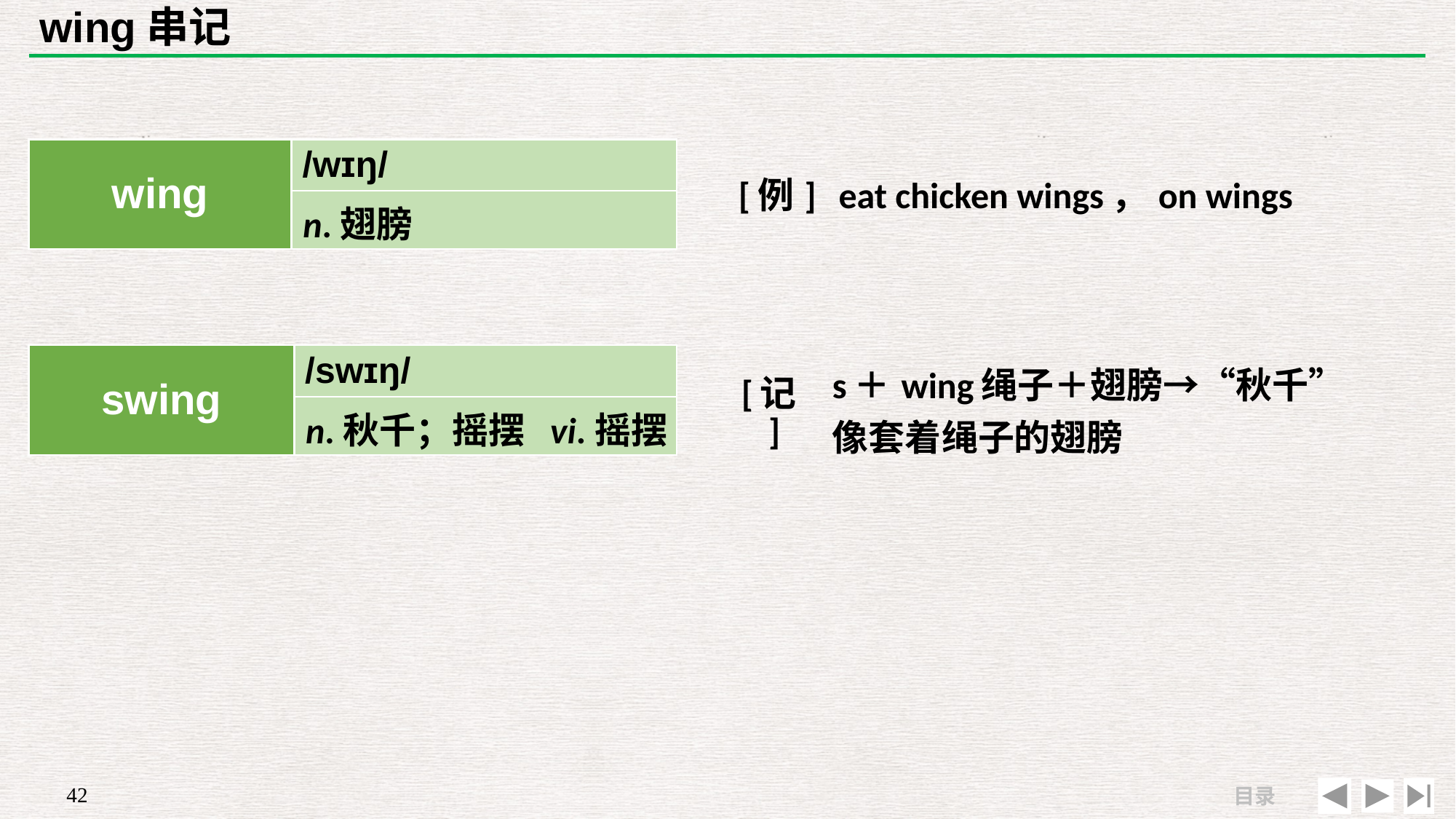

# wing串记

|  |  |
| --- | --- |
| [例] | eat chicken wings，on wings |
| wing | /wɪŋ/ |
| --- | --- |
|  |  |
n.翅膀
| swing | /swɪŋ/ |
| --- | --- |
|  |  |
| [记] | s＋wing绳子＋翅膀→“秋千”像套着绳子的翅膀 |
| --- | --- |
|  |  |
n.秋千；摇摆  vi.摇摆